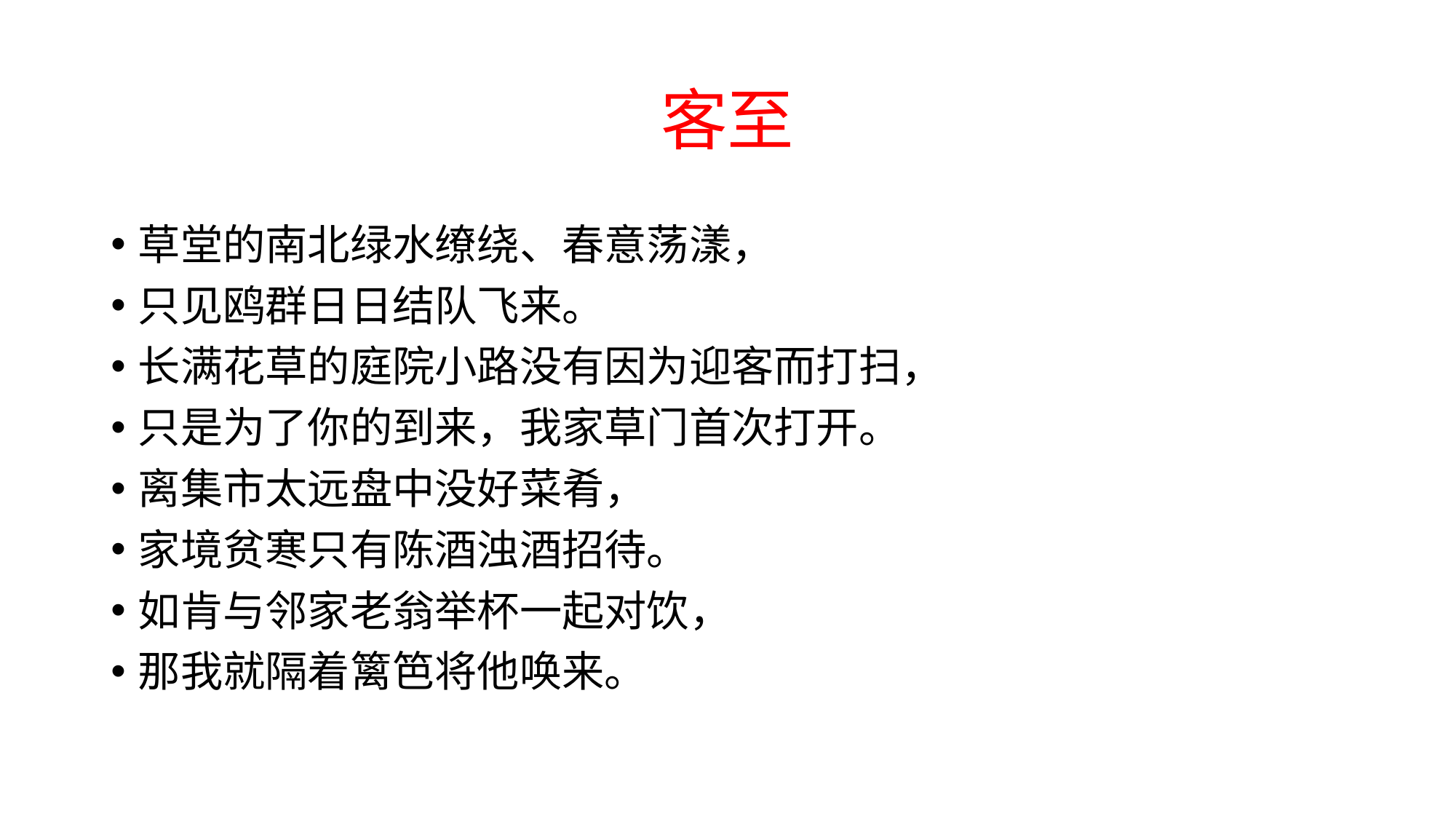

# 客至
草堂的南北绿水缭绕、春意荡漾，
只见鸥群日日结队飞来。
长满花草的庭院小路没有因为迎客而打扫，
只是为了你的到来，我家草门首次打开。
离集市太远盘中没好菜肴，
家境贫寒只有陈酒浊酒招待。
如肯与邻家老翁举杯一起对饮，
那我就隔着篱笆将他唤来。